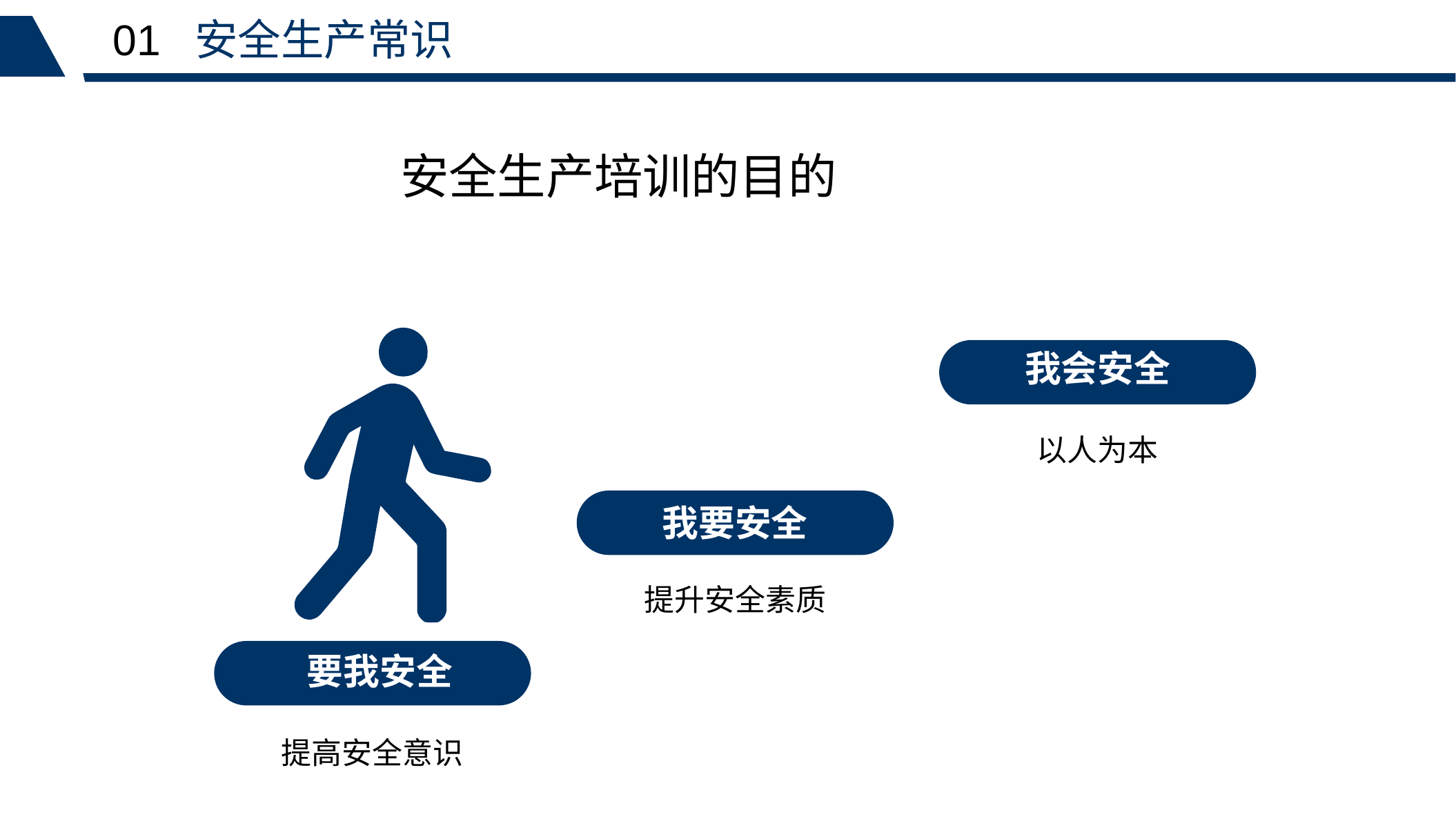

01  安全生产常识

安全生产培训的目的

我会安全
以人为本

我要安全
提升安全素质

要我安全
提高安全意识